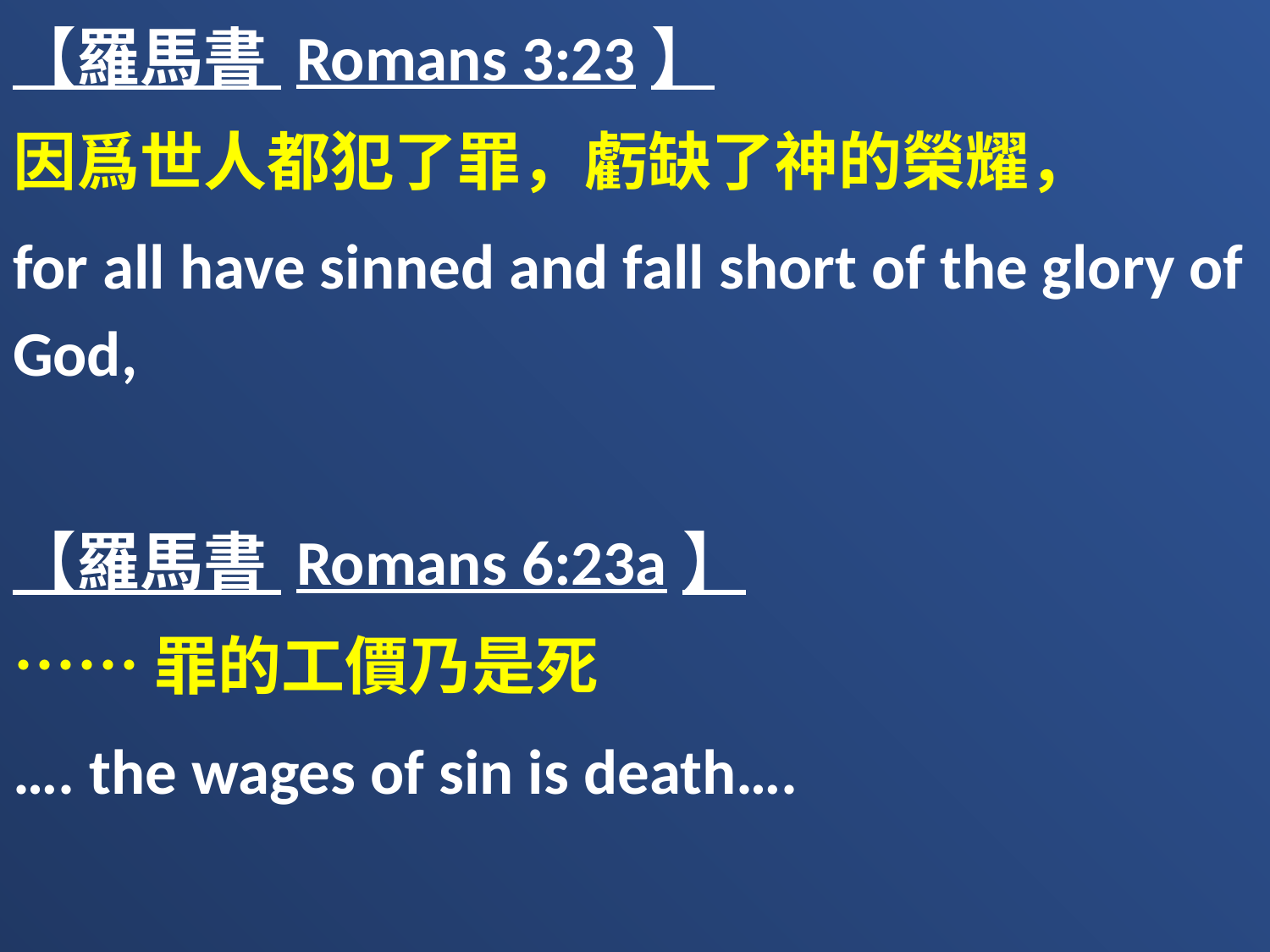

【羅馬書 Romans 3:23】
因爲世人都犯了罪，虧缺了神的榮耀，
for all have sinned and fall short of the glory of God,

【羅馬書 Romans 6:23a】
……罪的工價乃是死
…. the wages of sin is death….